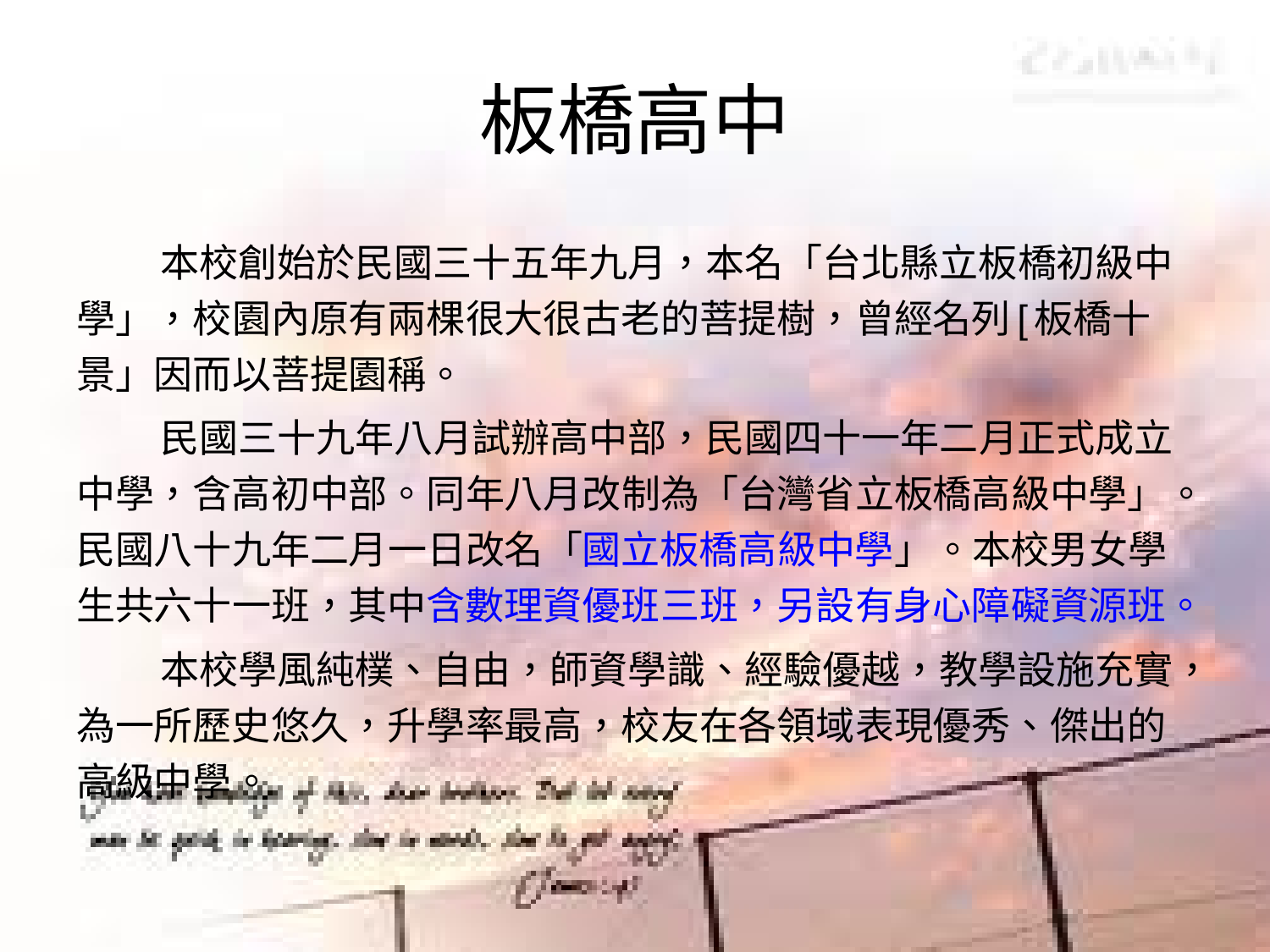

# 板橋高中
         本校創始於民國三十五年九月，本名「台北縣立板橋初級中學」，校園內原有兩棵很大很古老的菩提樹，曾經名列[板橋十景」因而以菩提園稱。
         民國三十九年八月試辦高中部，民國四十一年二月正式成立中學，含高初中部。同年八月改制為「台灣省立板橋高級中學」。民國八十九年二月一日改名「國立板橋高級中學」。本校男女學生共六十一班，其中含數理資優班三班，另設有身心障礙資源班。
         本校學風純樸、自由，師資學識、經驗優越，教學設施充實，為一所歷史悠久，升學率最高，校友在各領域表現優秀、傑出的高級中學。